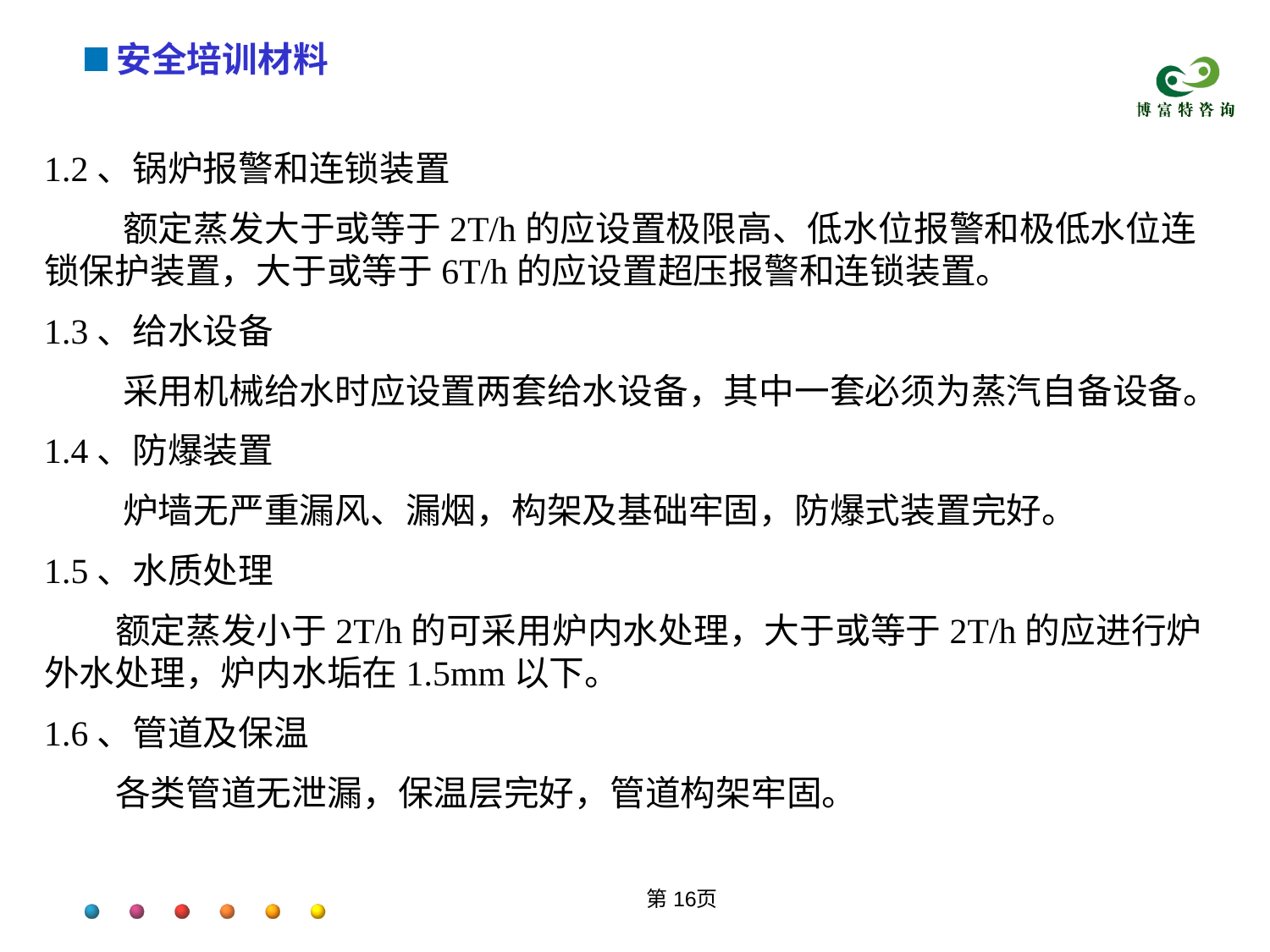

1.2、锅炉报警和连锁装置
         额定蒸发大于或等于2T/h的应设置极限高、低水位报警和极低水位连锁保护装置，大于或等于6T/h的应设置超压报警和连锁装置。
1.3、给水设备
         采用机械给水时应设置两套给水设备，其中一套必须为蒸汽自备设备。
1.4、防爆装置
         炉墙无严重漏风、漏烟，构架及基础牢固，防爆式装置完好。
1.5、水质处理
        额定蒸发小于2T/h的可采用炉内水处理，大于或等于2T/h的应进行炉外水处理，炉内水垢在1.5mm以下。
1.6、管道及保温
        各类管道无泄漏，保温层完好，管道构架牢固。